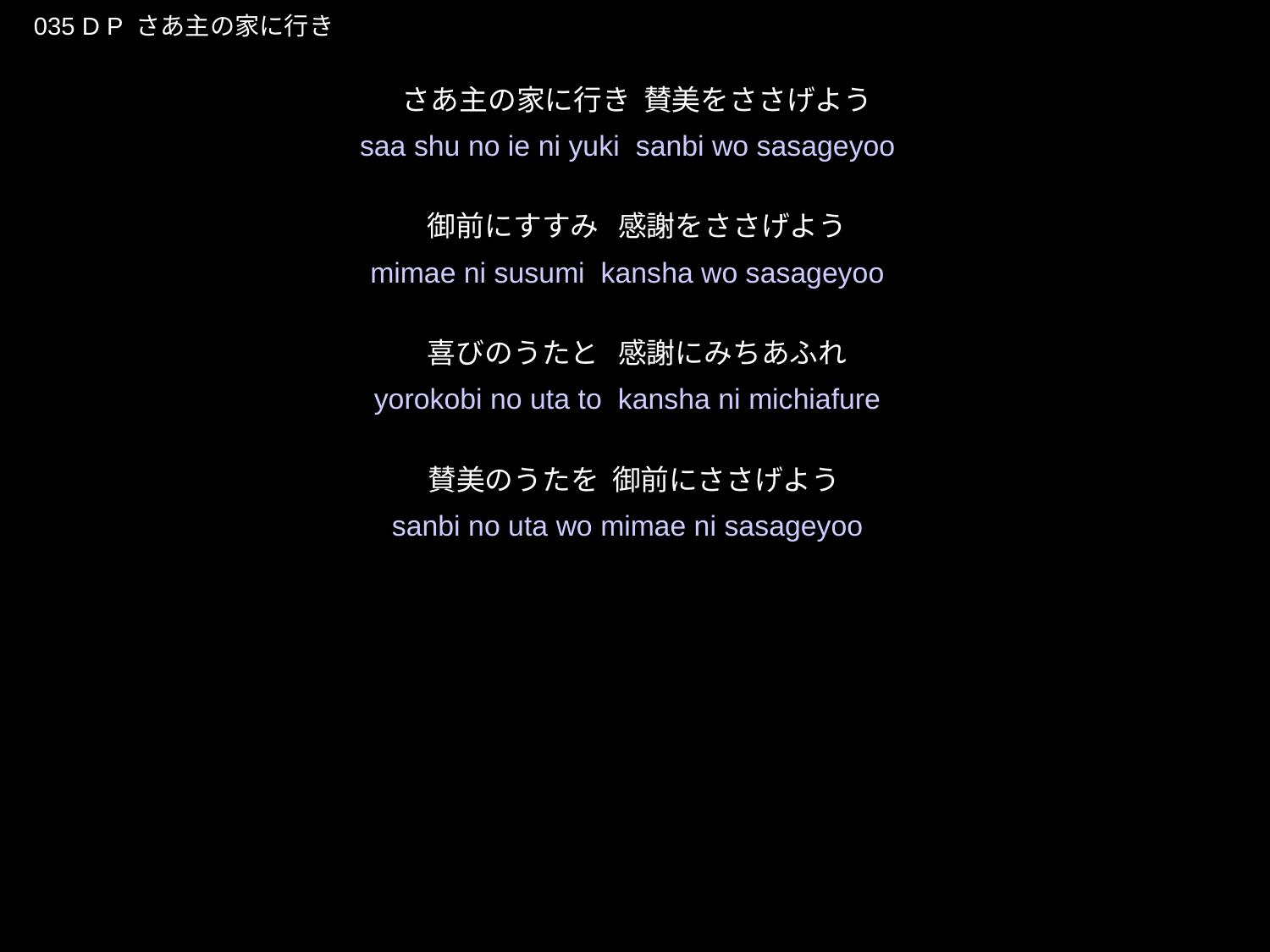

さあしゅのいえにゆき
★P
035 D P さあ主の家に行き
さあ主の家に行き  賛美をささげよう
御前にすすみ   感謝をささげよう
喜びのうたと   感謝にみちあふれ
賛美のうたを  御前にささげよう
★３
saa shu no ie ni yuki  sanbi wo sasageyoo
mimae ni susumi  kansha wo sasageyoo
yorokobi no uta to  kansha ni michiafure
sanbi no uta wo mimae ni sasageyoo